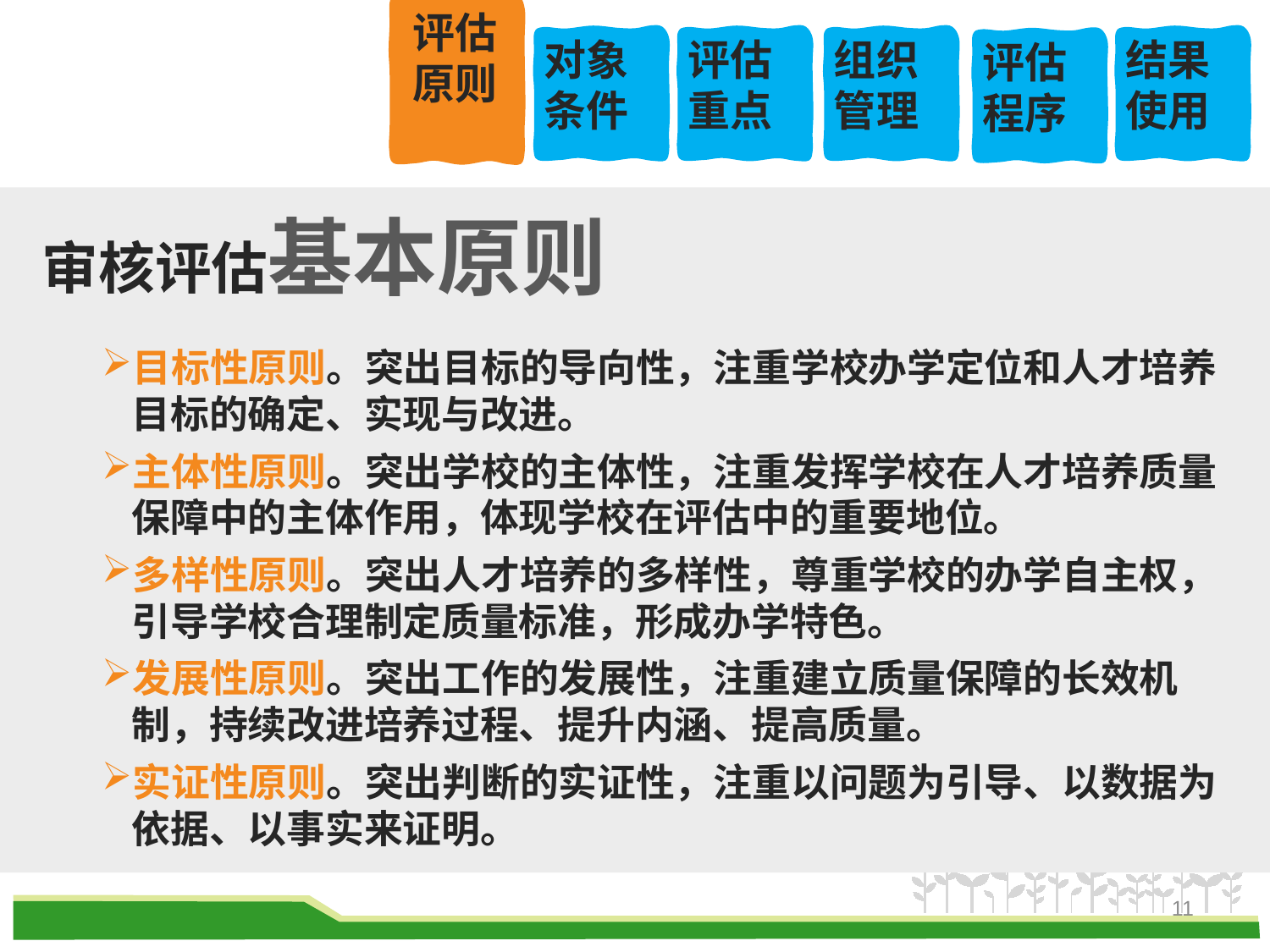

评估原则
课程
介绍

对象条件
课程
介绍

评估重点
课程
介绍

组织管理
课程
介绍

结果使用
课程
介绍

评估程序
课程
介绍

审核评估基本原则
目标性原则。突出目标的导向性，注重学校办学定位和人才培养目标的确定、实现与改进。
主体性原则。突出学校的主体性，注重发挥学校在人才培养质量保障中的主体作用，体现学校在评估中的重要地位。
多样性原则。突出人才培养的多样性，尊重学校的办学自主权，引导学校合理制定质量标准，形成办学特色。
发展性原则。突出工作的发展性，注重建立质量保障的长效机制，持续改进培养过程、提升内涵、提高质量。
实证性原则。突出判断的实证性，注重以问题为引导、以数据为依据、以事实来证明。
11